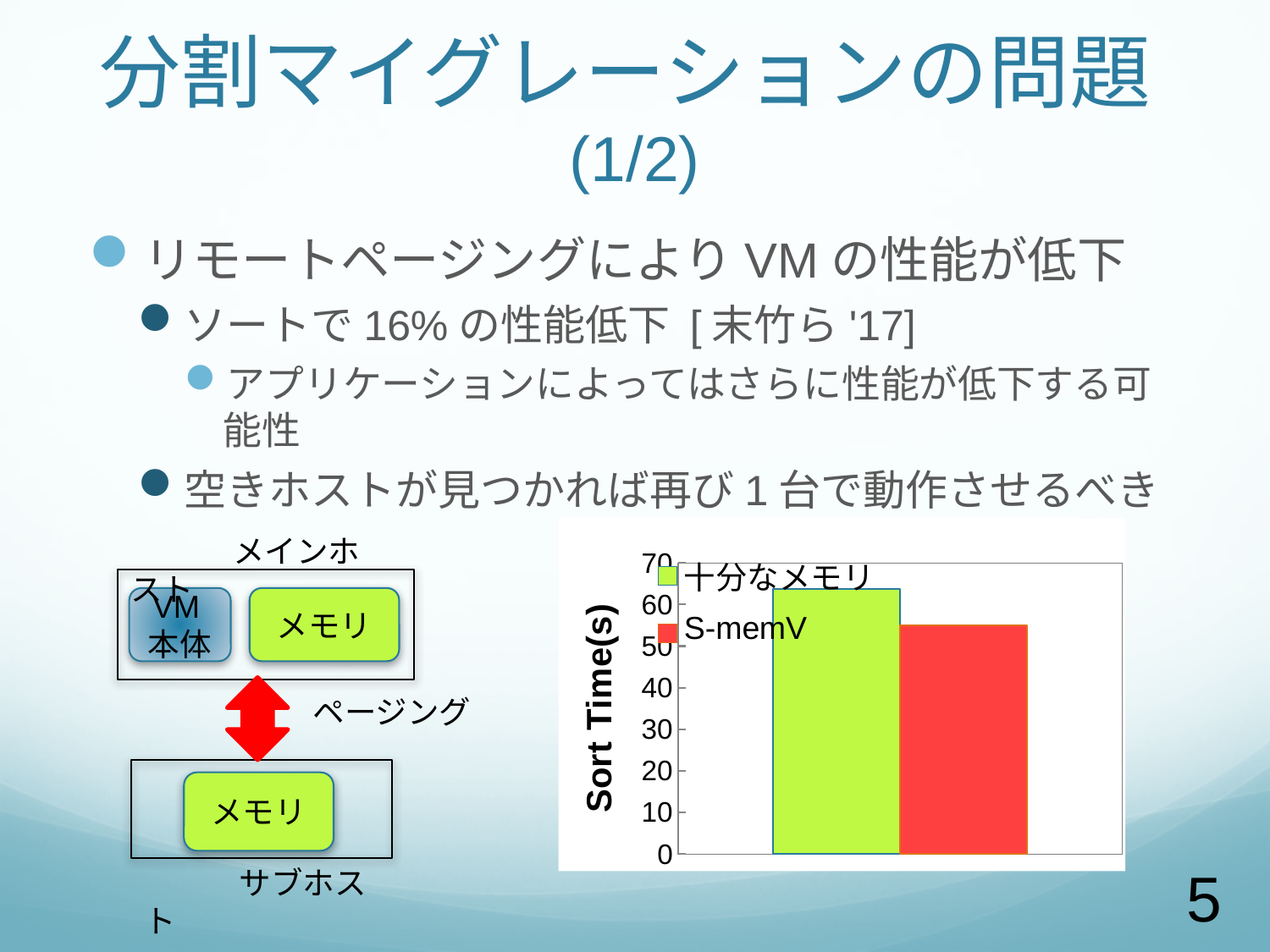

# 分割マイグレーションの問題(1/2)
リモートページングによりVMの性能が低下
ソートで16%の性能低下 [末竹ら'17]
アプリケーションによってはさらに性能が低下する可能性
空きホストが見つかれば再び1台で動作させるべき

### Chart

| Category |  | S-memV |
|---|---|---|
　　　 メインホスト

メモリ
VM本体

ページング

メモリ
　　　サブホスト
5